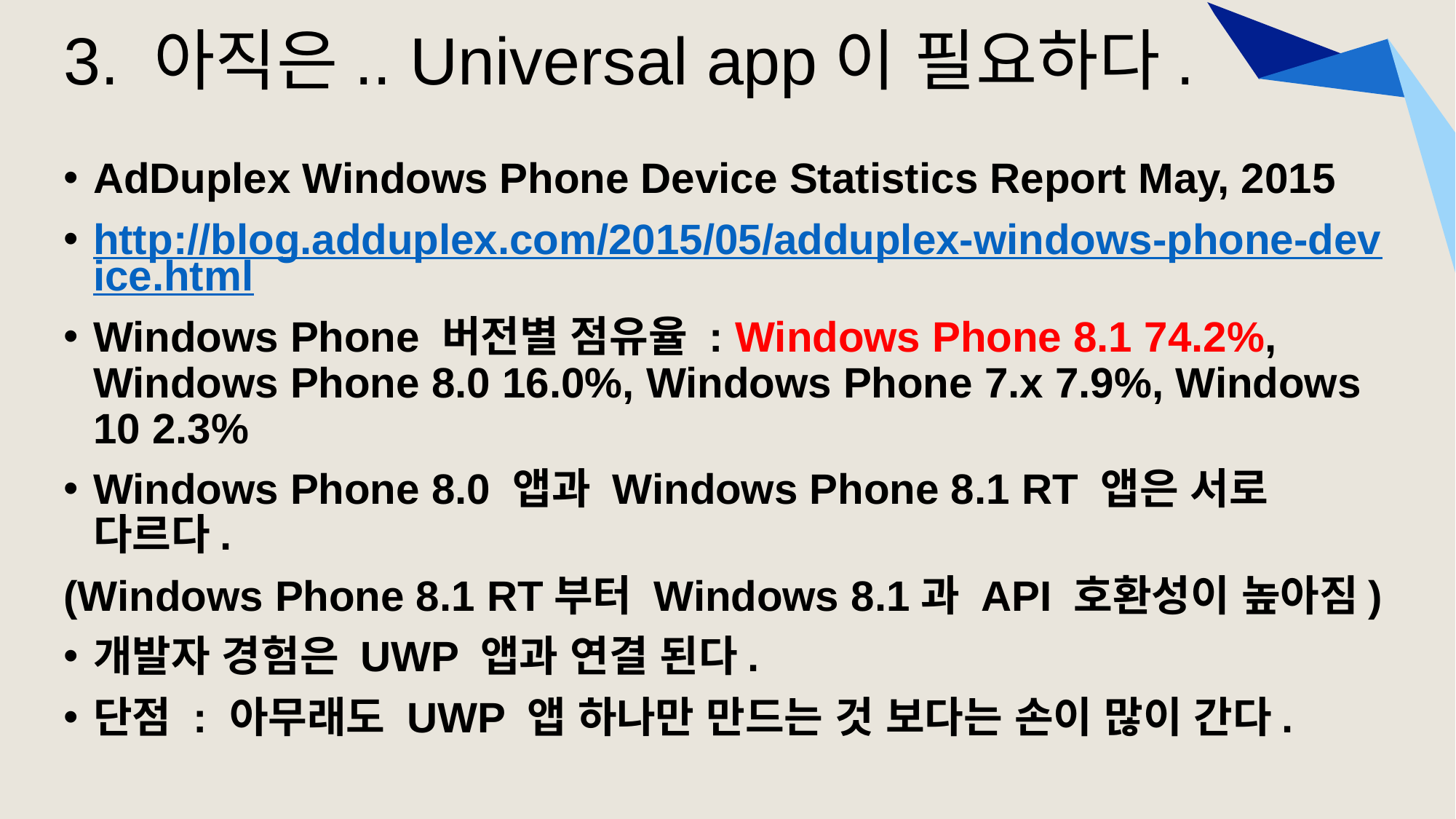

# 3. 아직은.. Universal app이 필요하다.
AdDuplex Windows Phone Device Statistics Report May, 2015
http://blog.adduplex.com/2015/05/adduplex-windows-phone-device.html
Windows Phone 버전별 점유율 : Windows Phone 8.1 74.2%, Windows Phone 8.0 16.0%, Windows Phone 7.x 7.9%, Windows 10 2.3%
Windows Phone 8.0 앱과 Windows Phone 8.1 RT 앱은 서로 다르다.
(Windows Phone 8.1 RT부터 Windows 8.1과 API 호환성이 높아짐)
개발자 경험은 UWP 앱과 연결 된다.
단점 : 아무래도 UWP 앱 하나만 만드는 것 보다는 손이 많이 간다.